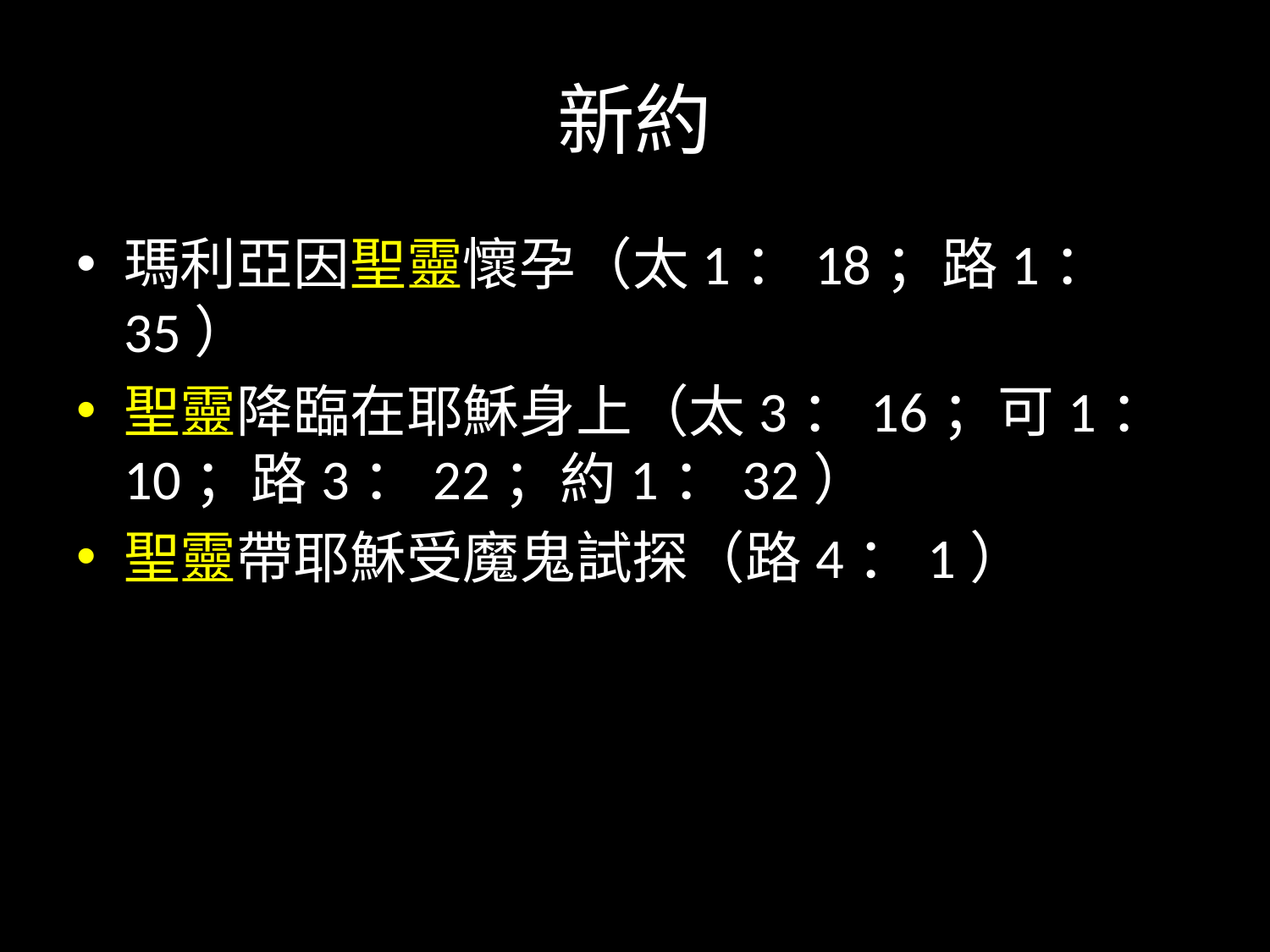

# 新約
瑪利亞因聖靈懷孕（太1：18；路1：35）
聖靈降臨在耶穌身上（太3：16；可1：10；路3：22；約1：32）
聖靈帶耶穌受魔鬼試探（路4：1）